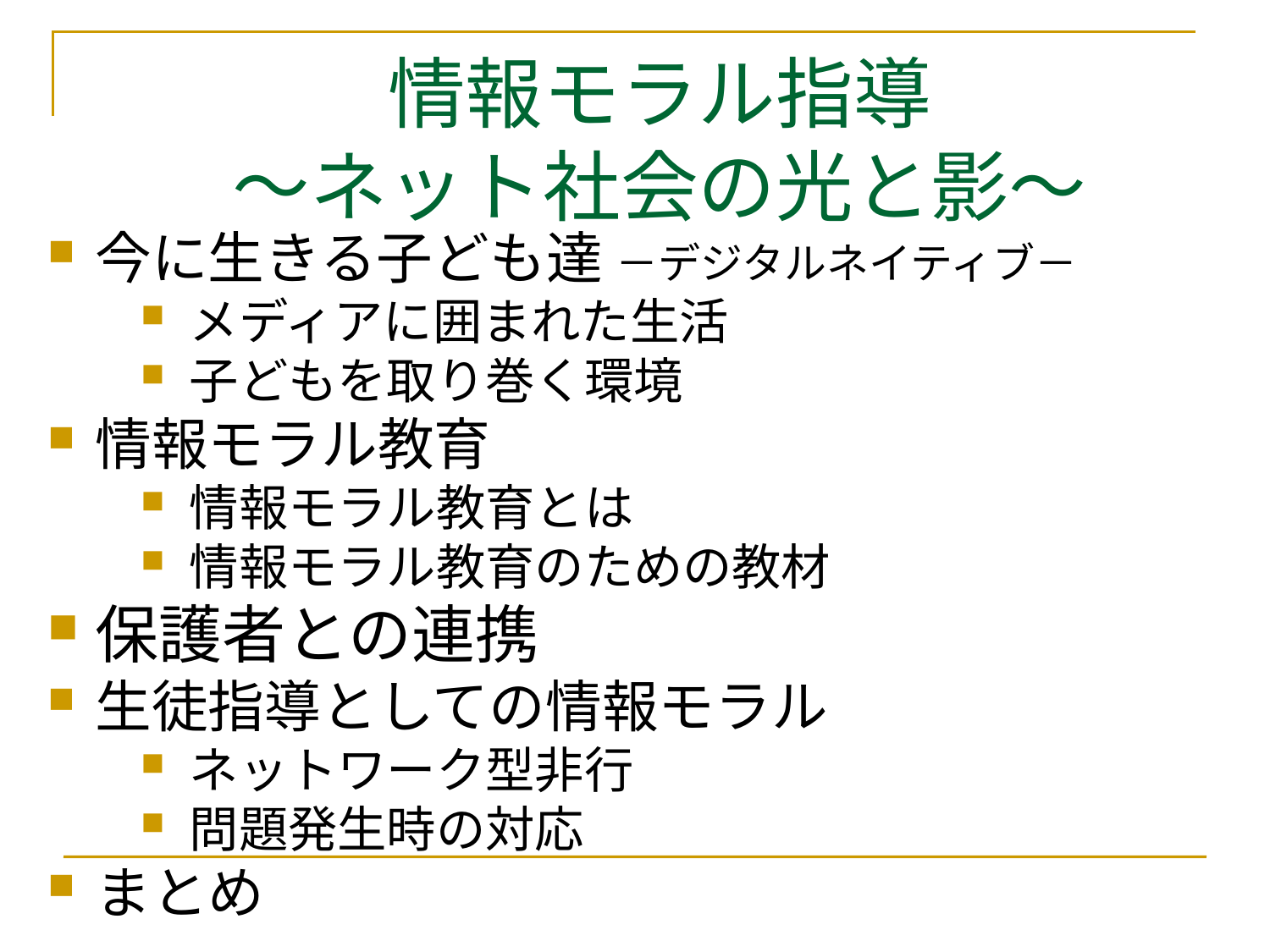

# 情報モラル指導 ～ネット社会の光と影～
今に生きる子ども達 －デジタルネイティブ－
メディアに囲まれた生活
子どもを取り巻く環境
情報モラル教育
情報モラル教育とは
情報モラル教育のための教材
保護者との連携
生徒指導としての情報モラル
ネットワーク型非行
問題発生時の対応
まとめ